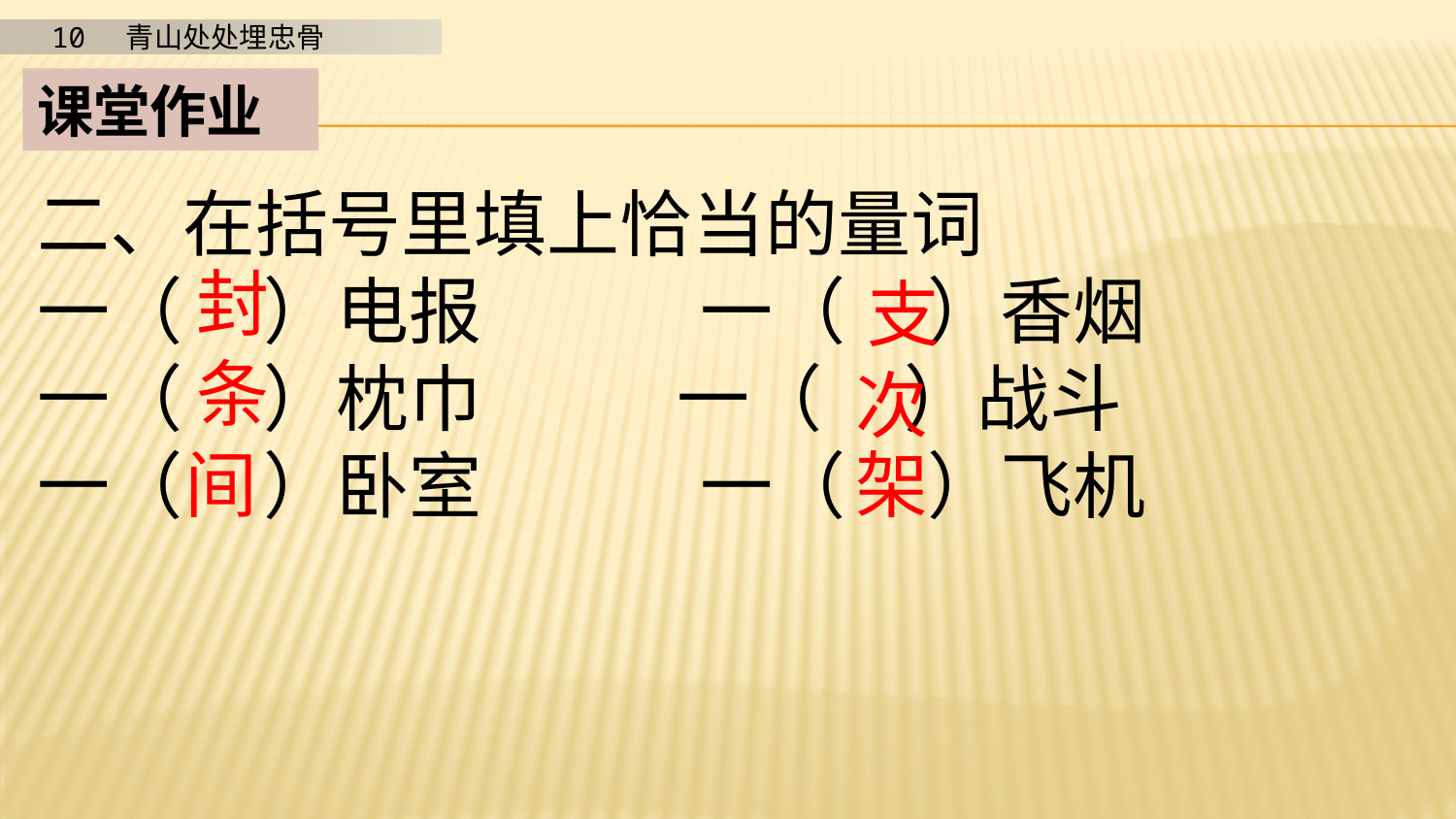

课堂作业
二、在括号里填上恰当的量词
一（     ）电报　　　一（     ）香烟　　　一（     ）枕巾            一（     ）战斗
一（     ）卧室　　　一（     ）飞机
封
支
条
次
间
架